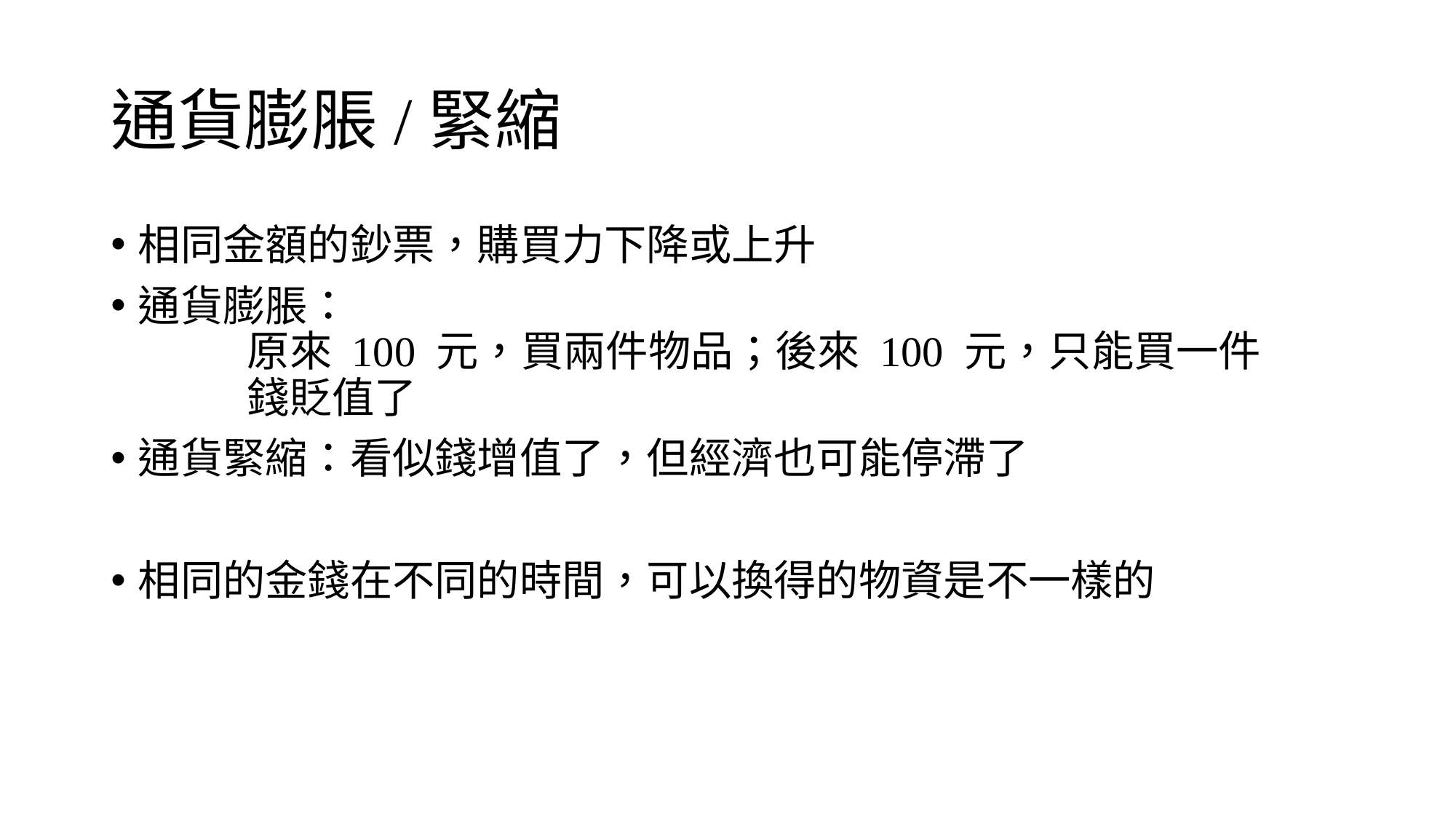

# 通貨膨脹/緊縮
相同金額的鈔票，購買力下降或上升
通貨膨脹：
	原來 100 元，買兩件物品；後來 100 元，只能買一件
	錢貶值了
通貨緊縮：看似錢增值了，但經濟也可能停滯了

相同的金錢在不同的時間，可以換得的物資是不一樣的